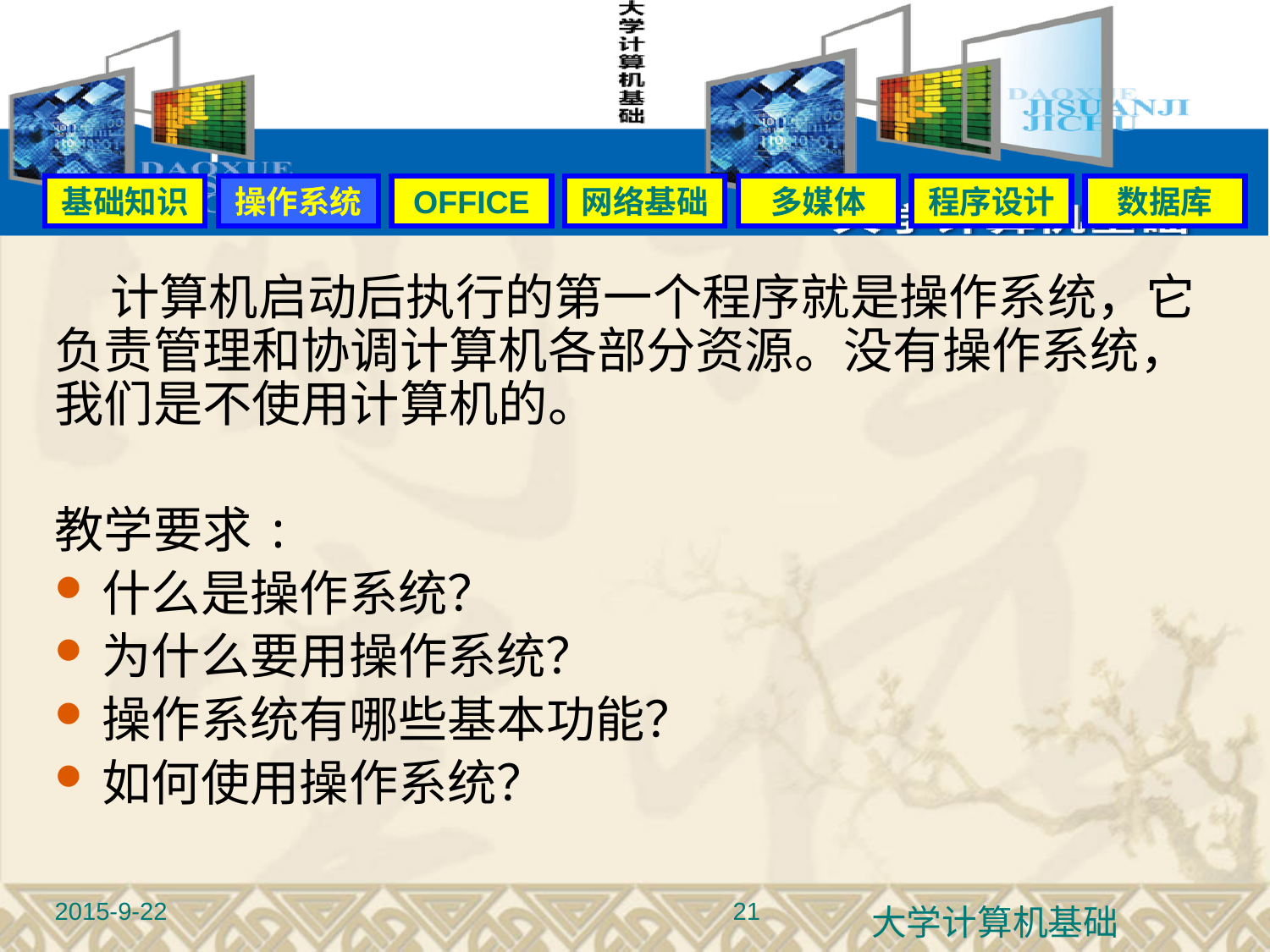

#
基础知识
操作系统
OFFICE
网络基础
多媒体
程序设计
数据库
    计算机启动后执行的第一个程序就是操作系统，它负责管理和协调计算机各部分资源。没有操作系统，我们是不使用计算机的。

教学要求:
什么是操作系统？
为什么要用操作系统？
操作系统有哪些基本功能？
如何使用操作系统？
2015-9-22
21